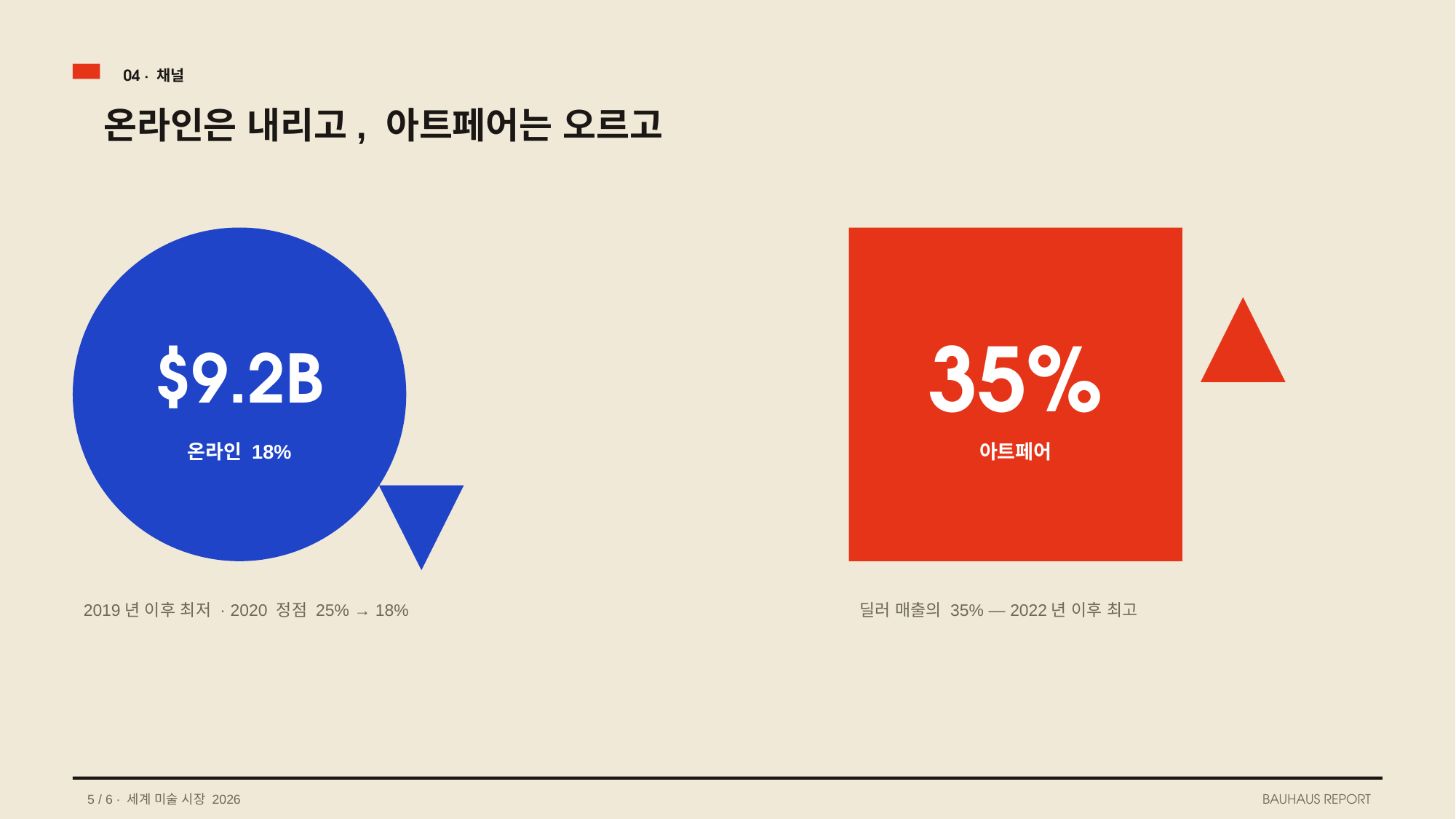

04 · 채널

온라인은 내리고, 아트페어는 오르고

35%
$9.2B
온라인 18%
아트페어

2019년 이후 최저 · 2020 정점 25% → 18%
딜러 매출의 35% — 2022년 이후 최고

5 / 6 · 세계 미술 시장 2026
BAUHAUS REPORT